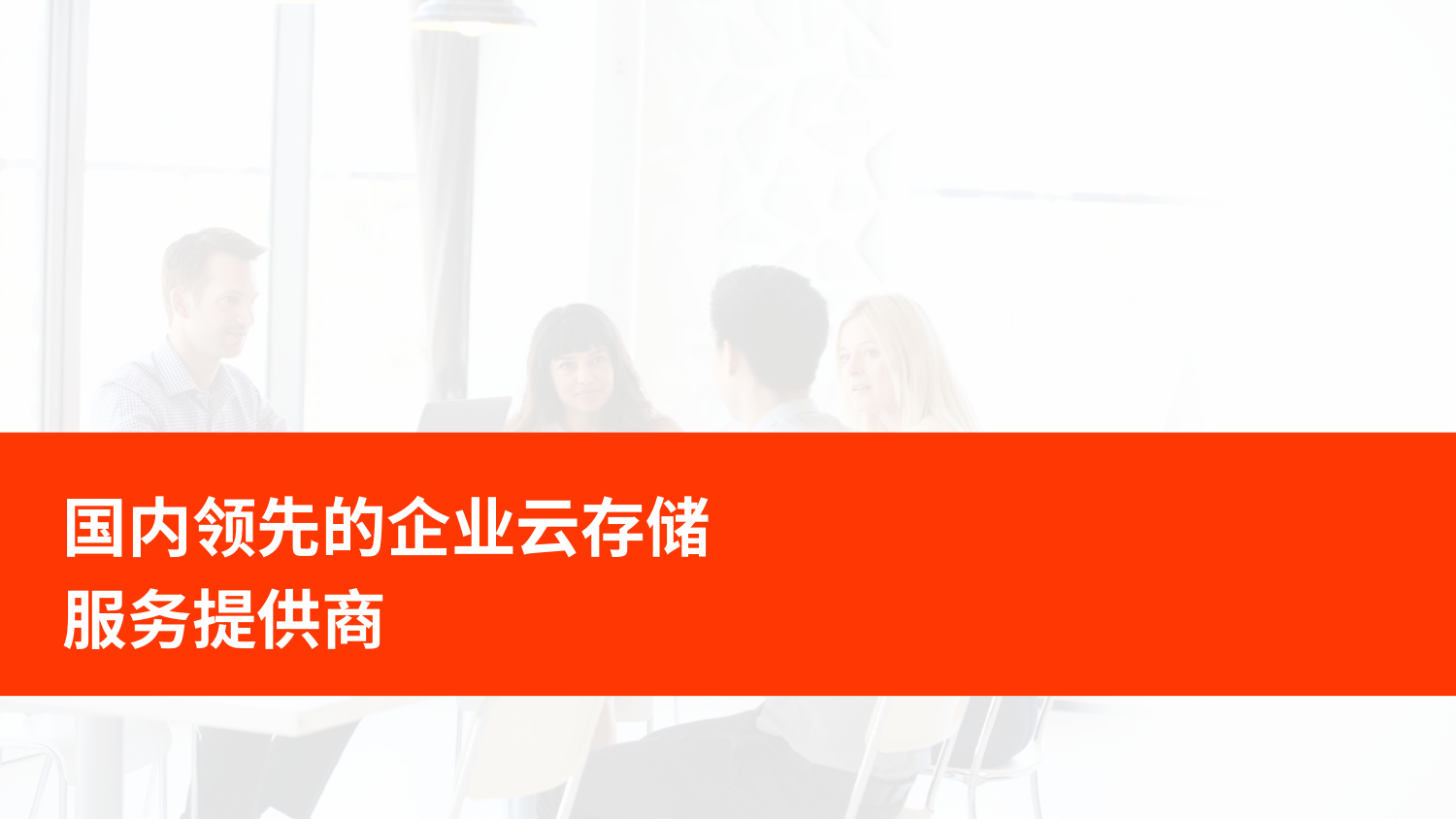

小标题页，要更突出，这页有点像未完成状态

国内领先的企业云存储服务提供商